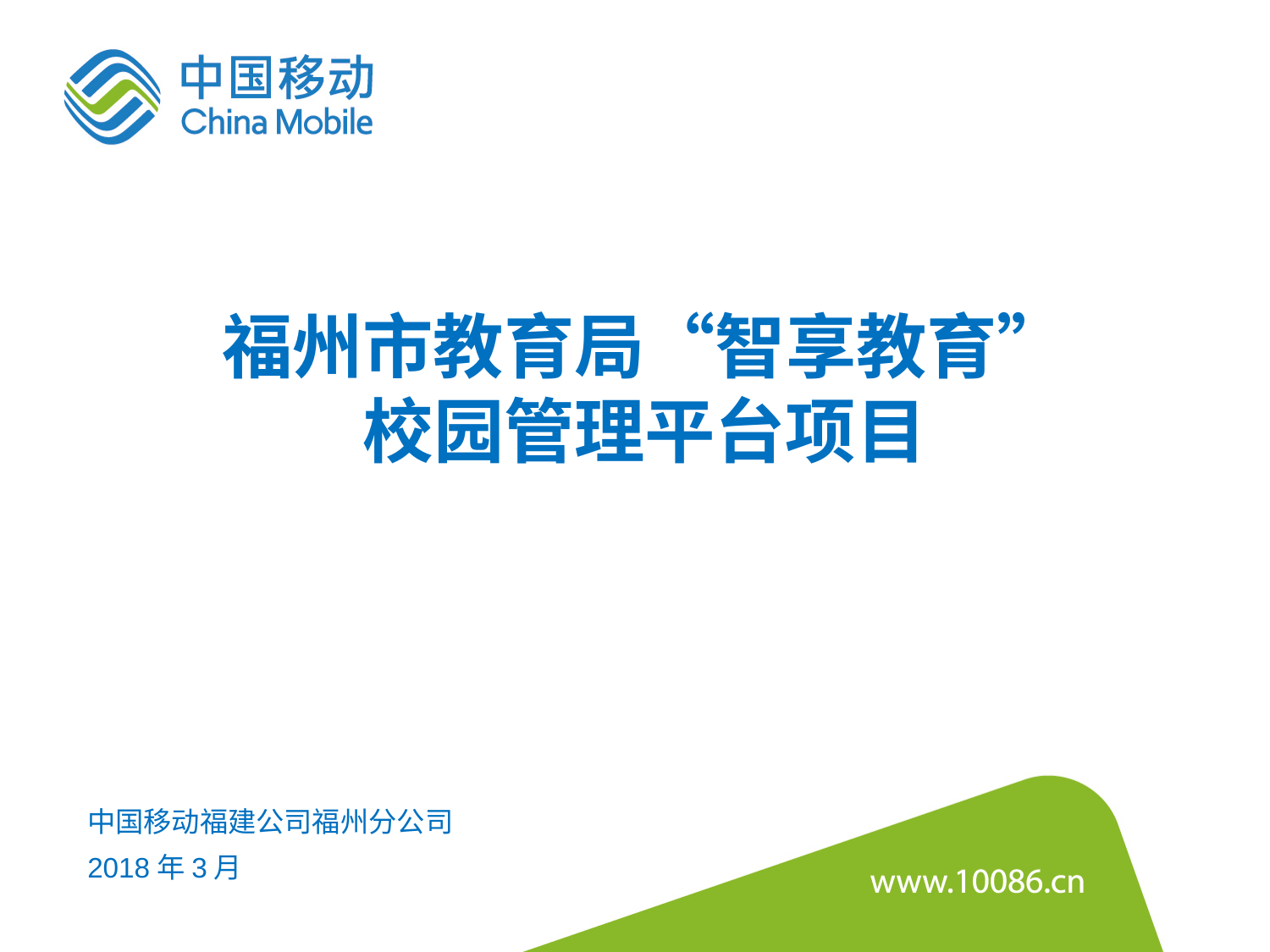

福州市教育局“智享教育”校园管理平台项目
中国移动福建公司福州分公司
2018年3月